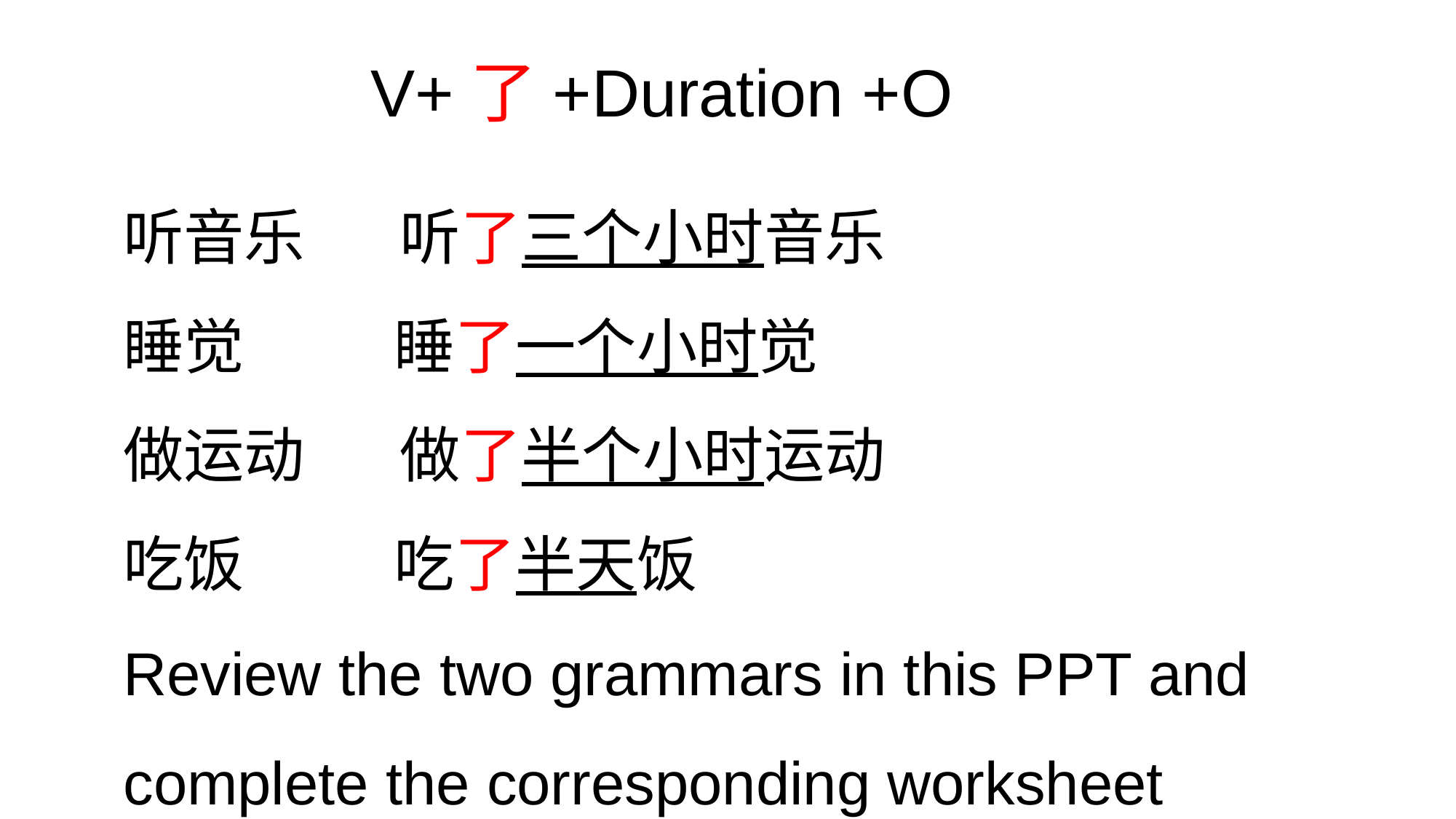

V+了+Duration +O

听音乐       听了三个小时音乐
睡觉           睡了一个小时觉
做运动       做了半个小时运动
吃饭           吃了半天饭
Review the two grammars in this PPT and complete the corresponding worksheet
worksheet